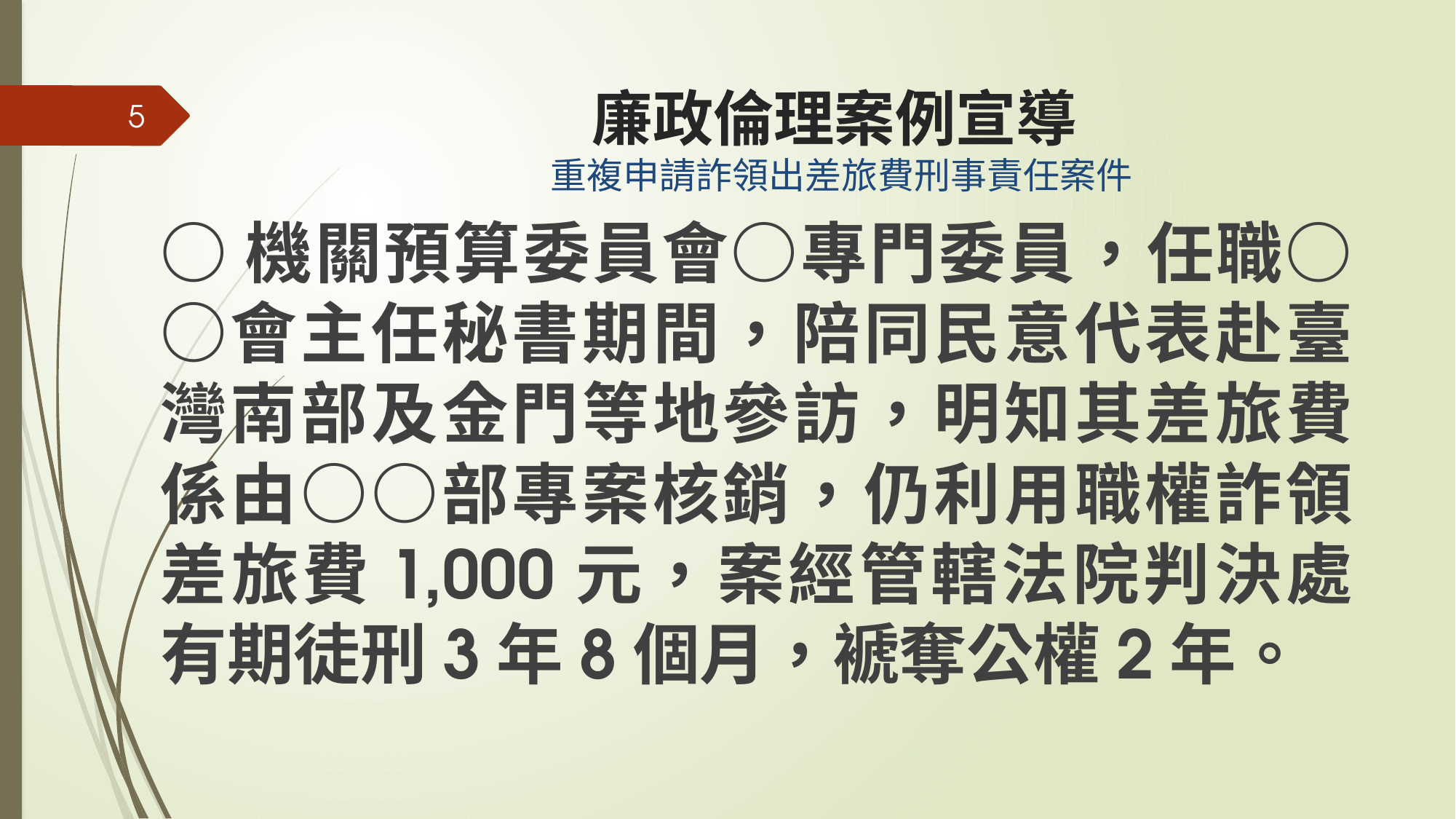

# 廉政倫理案例宣導 重複申請詐領出差旅費刑事責任案件
5
○機關預算委員會○專門委員，任職○○會主任秘書期間，陪同民意代表赴臺灣南部及金門等地參訪，明知其差旅費係由○○部專案核銷，仍利用職權詐領差旅費1,000元，案經管轄法院判決處有期徒刑3年8個月，褫奪公權2年。